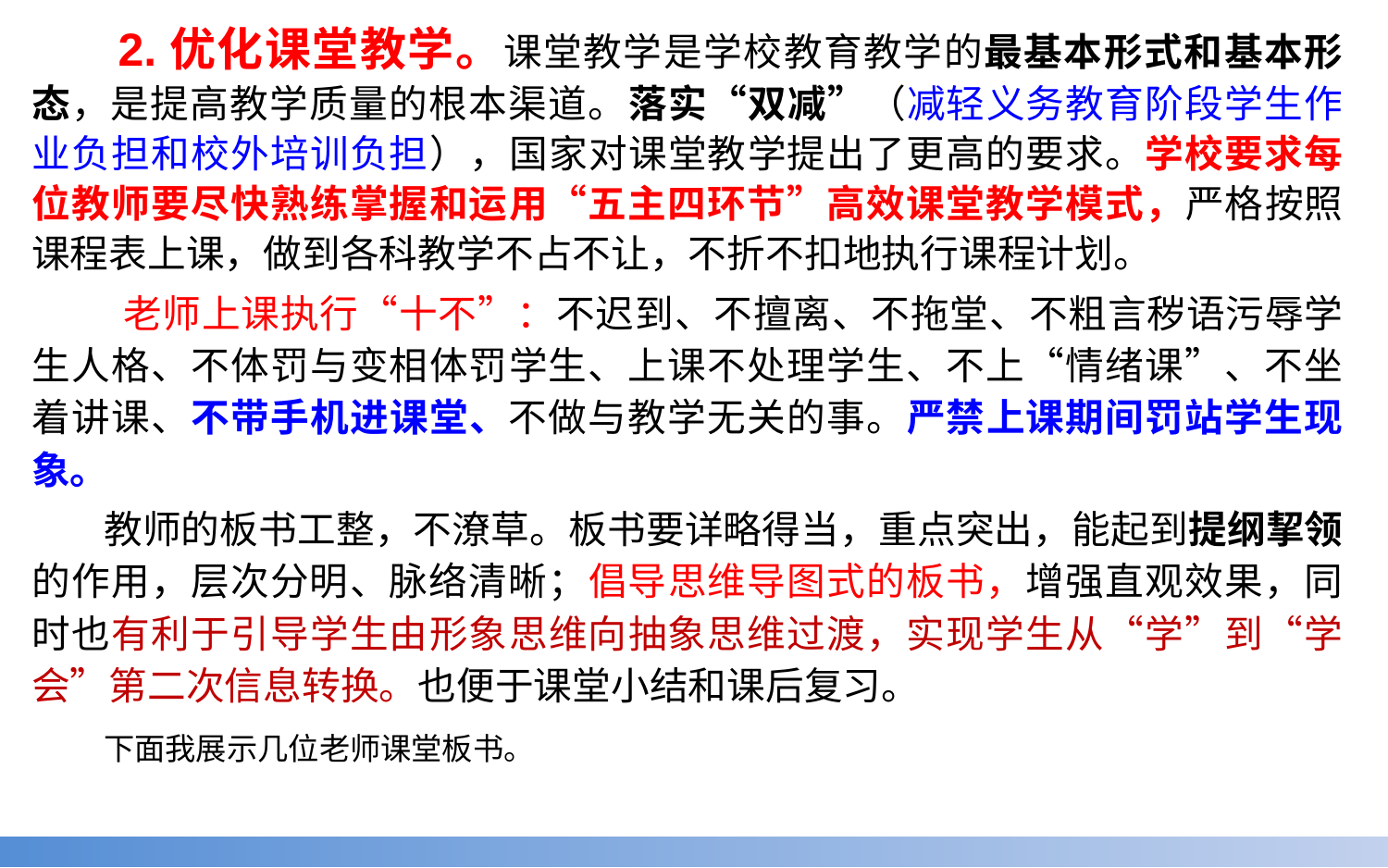

2.优化课堂教学。课堂教学是学校教育教学的最基本形式和基本形态，是提高教学质量的根本渠道。落实“双减”（减轻义务教育阶段学生作业负担和校外培训负担），国家对课堂教学提出了更高的要求。学校要求每位教师要尽快熟练掌握和运用“五主四环节”高效课堂教学模式，严格按照课程表上课，做到各科教学不占不让，不折不扣地执行课程计划。
 老师上课执行“十不”：不迟到、不擅离、不拖堂、不粗言秽语污辱学生人格、不体罚与变相体罚学生、上课不处理学生、不上“情绪课”、不坐着讲课、不带手机进课堂、不做与教学无关的事。严禁上课期间罚站学生现象。
教师的板书工整，不潦草。板书要详略得当，重点突出，能起到提纲挈领的作用，层次分明、脉络清晰；倡导思维导图式的板书，增强直观效果，同时也有利于引导学生由形象思维向抽象思维过渡，实现学生从“学”到“学会”第二次信息转换。也便于课堂小结和课后复习。
下面我展示几位老师课堂板书。